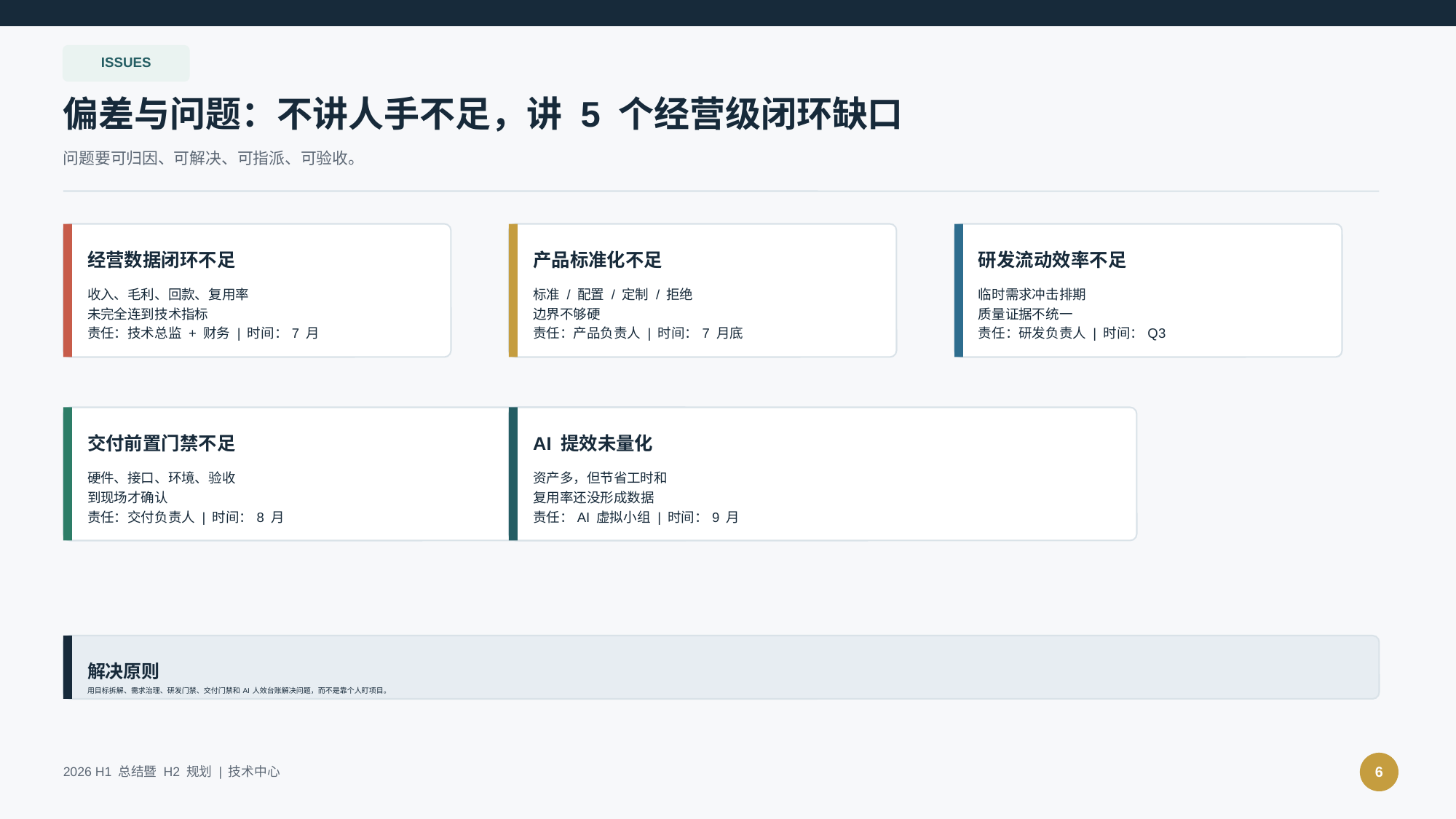

ISSUES
偏差与问题：不讲人手不足，讲 5 个经营级闭环缺口
问题要可归因、可解决、可指派、可验收。

经营数据闭环不足
产品标准化不足
研发流动效率不足
收入、毛利、回款、复用率
未完全连到技术指标
责任：技术总监 + 财务 | 时间：7 月
标准 / 配置 / 定制 / 拒绝
边界不够硬
责任：产品负责人 | 时间：7 月底
临时需求冲击排期
质量证据不统一
责任：研发负责人 | 时间：Q3

交付前置门禁不足
AI 提效未量化
硬件、接口、环境、验收
到现场才确认
责任：交付负责人 | 时间：8 月
资产多，但节省工时和
复用率还没形成数据
责任：AI 虚拟小组 | 时间：9 月

解决原则
用目标拆解、需求治理、研发门禁、交付门禁和 AI 人效台账解决问题，而不是靠个人盯项目。

6
2026 H1 总结暨 H2 规划 | 技术中心